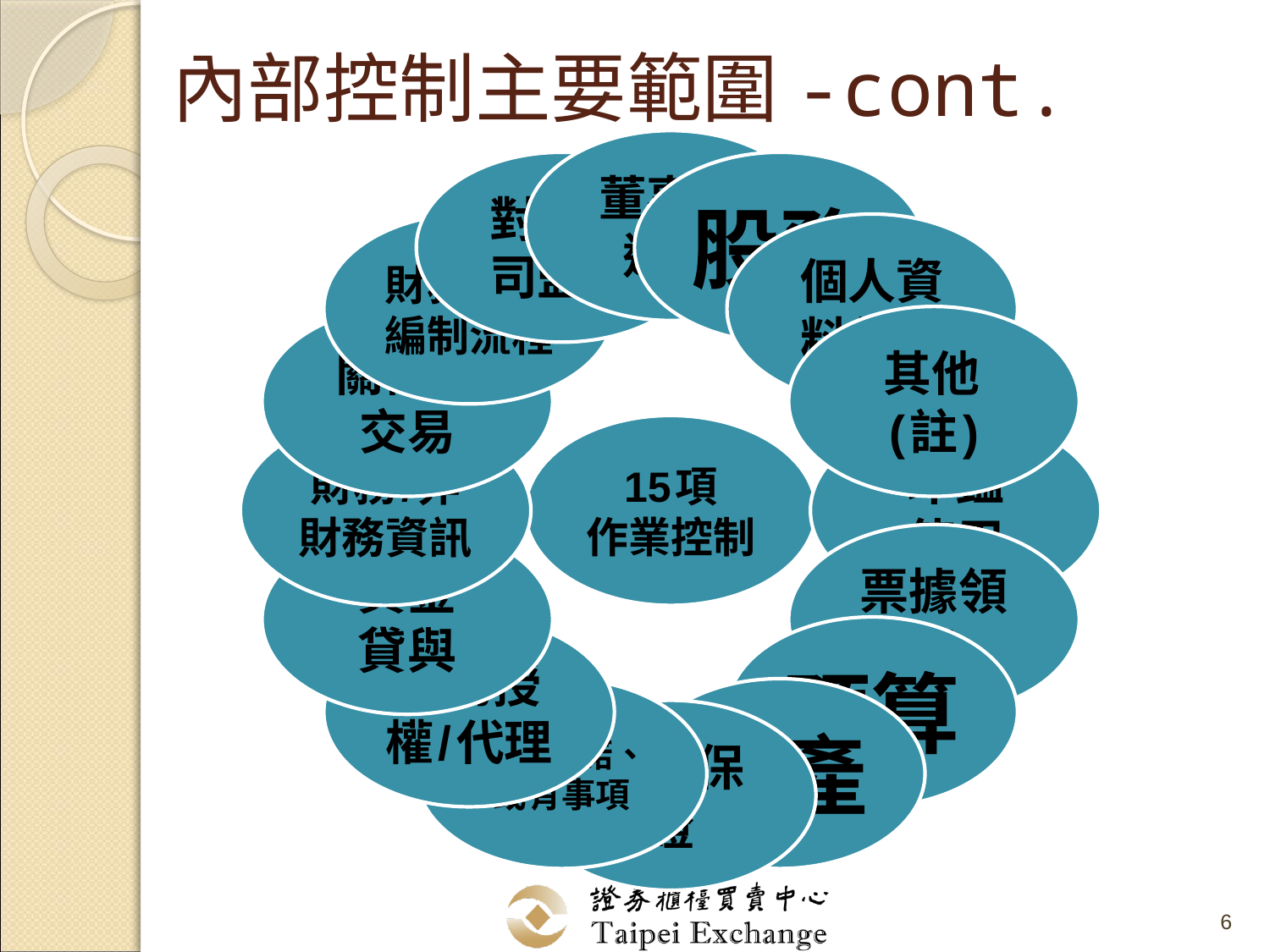

# 內部控制主要範圍-cont.
15項
作業控制
印鑑
使用
票據領用
預算
職務授權/代理
財產
資金
貸與
財務/非財務資訊
關係人
交易
財務報表編制流程
董事會
運作
其他(註)
股務
個人資料保護

6